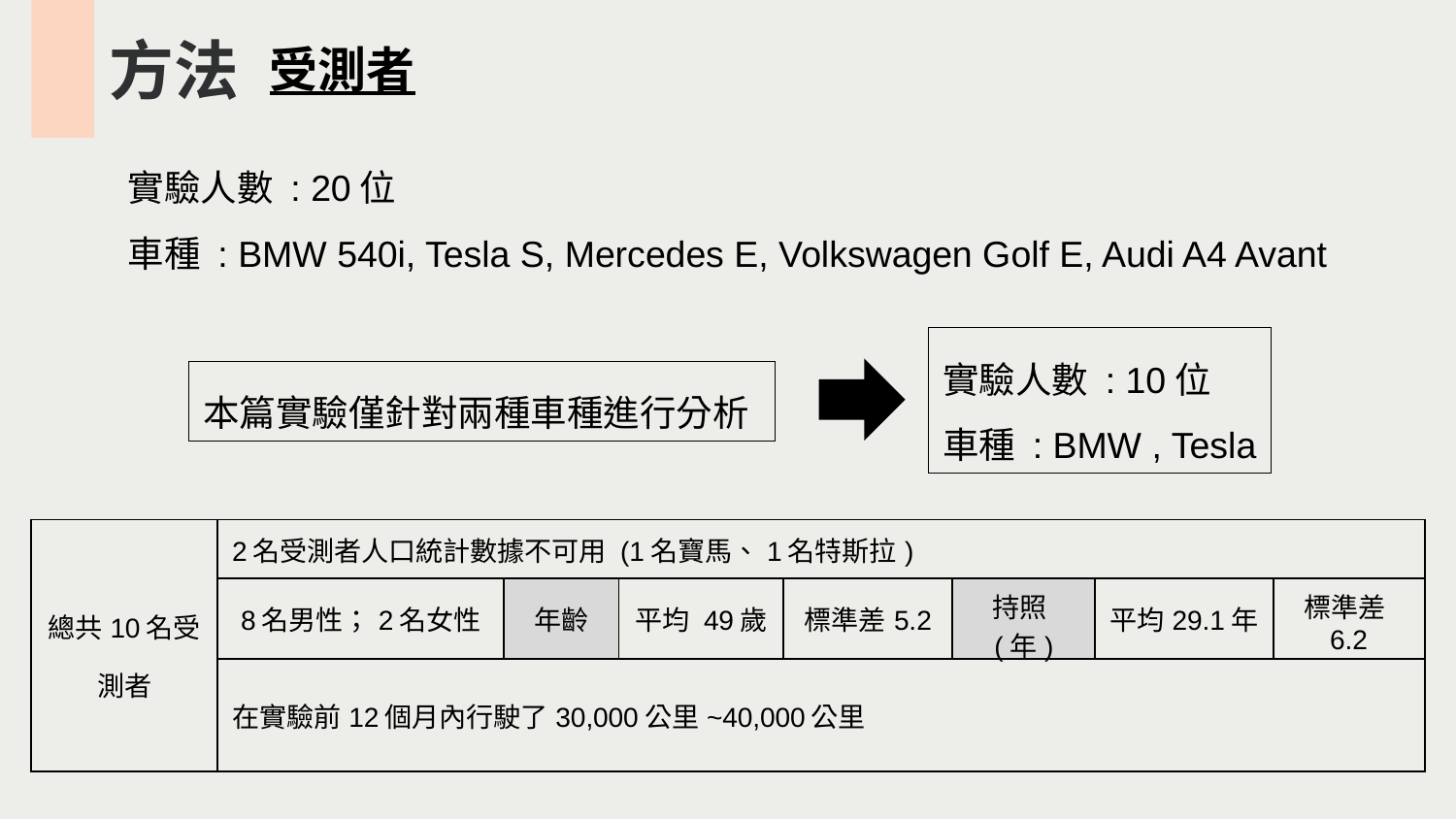

方法
受測者
實驗人數 : 20位
車種 : BMW 540i, Tesla S, Mercedes E, Volkswagen Golf E, Audi A4 Avant
實驗人數 : 10位
車種 : BMW , Tesla
本篇實驗僅針對兩種車種進行分析

| 總共10名受測者 | 2名受測者人口統計數據不可用 (1名寶馬、1名特斯拉) |  |  |  |  |  |  |
| --- | --- | --- | --- | --- | --- | --- | --- |
|  | 8名男性；2名女性 | 年齡 | 平均 49歲 | 標準差5.2 | 持照(年) | 平均29.1年 | 標準差6.2 |
|  | 在實驗前12個月內行駛了30,000公里~40,000公里 |  |  |  |  |  |  |